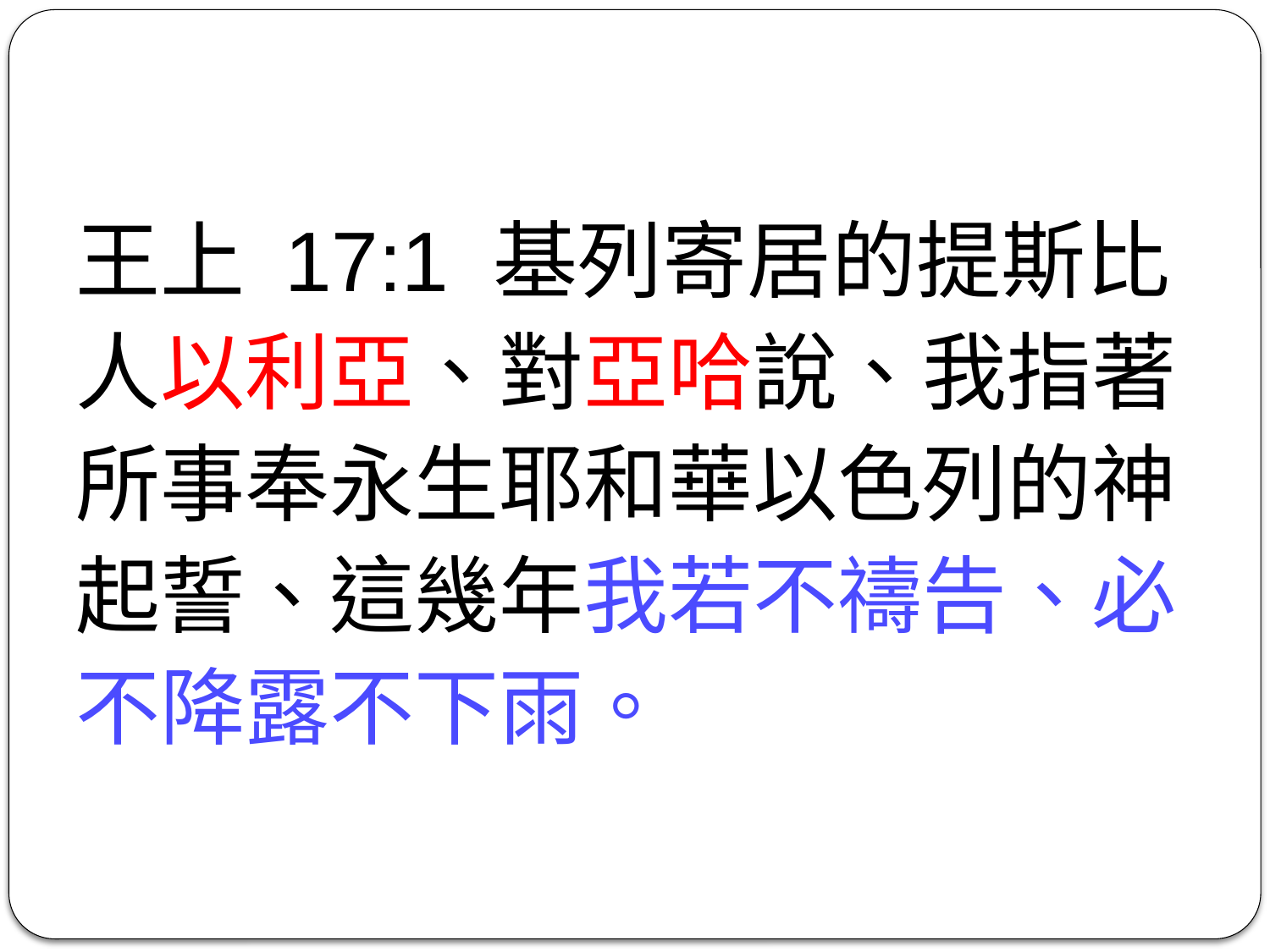

王上 17:1 基列寄居的提斯比人以利亞、對亞哈說、我指著所事奉永生耶和華以色列的神起誓、這幾年我若不禱告、必不降露不下雨。